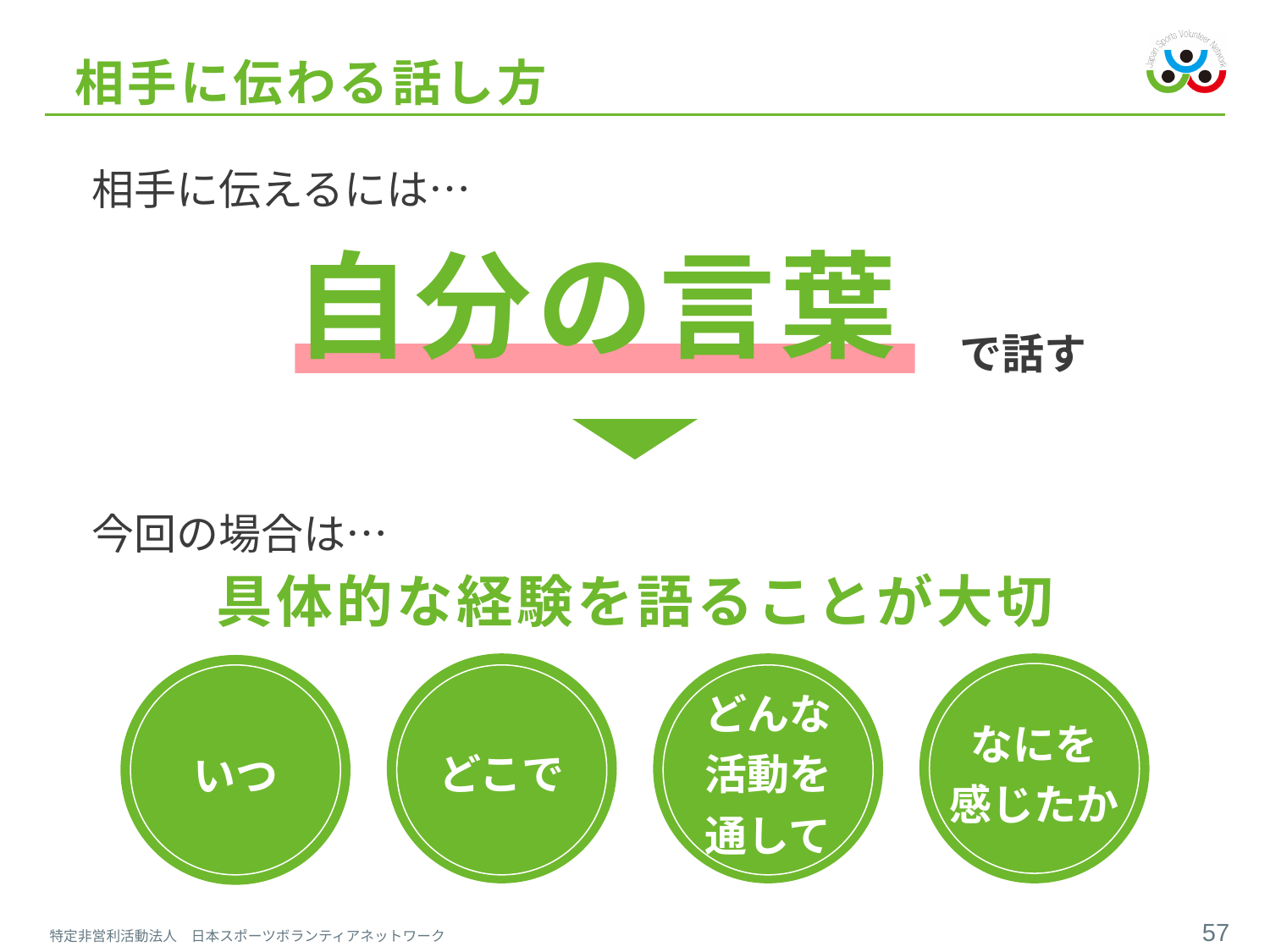

# 相手に伝わる話し方
相手に伝えるには…
自分の言葉
で話す

今回の場合は…

具体的な経験を語ることが大切
どこで
どんな
活動を
通して
なにを
感じたか
いつ